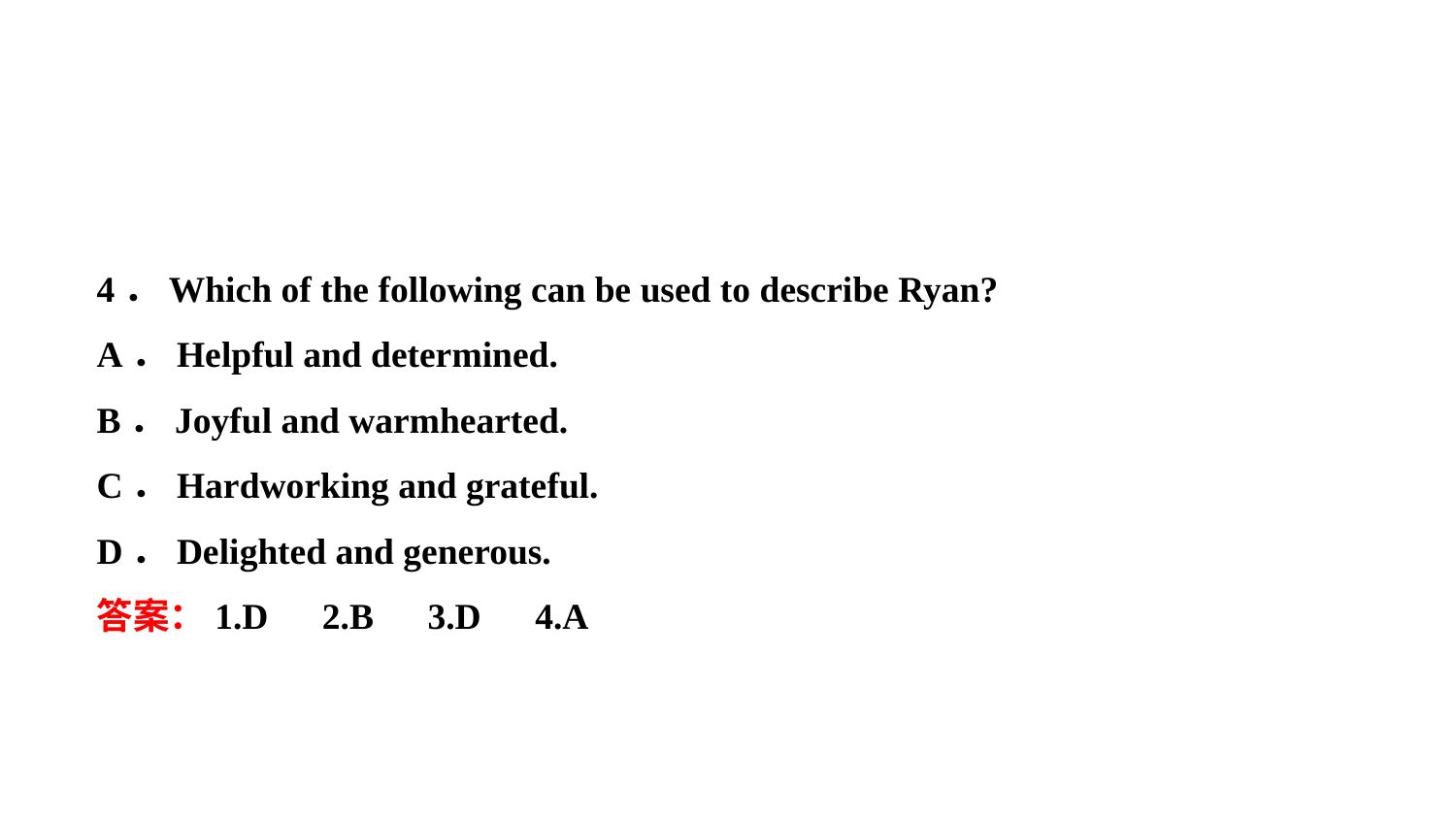

4．Which of the following can be used to describe Ryan?
A．Helpful and determined.
B．Joyful and warm­hearted.
C．Hard­working and grateful.
D．Delighted and generous.
答案：1.D　2.B　3.D　4.A